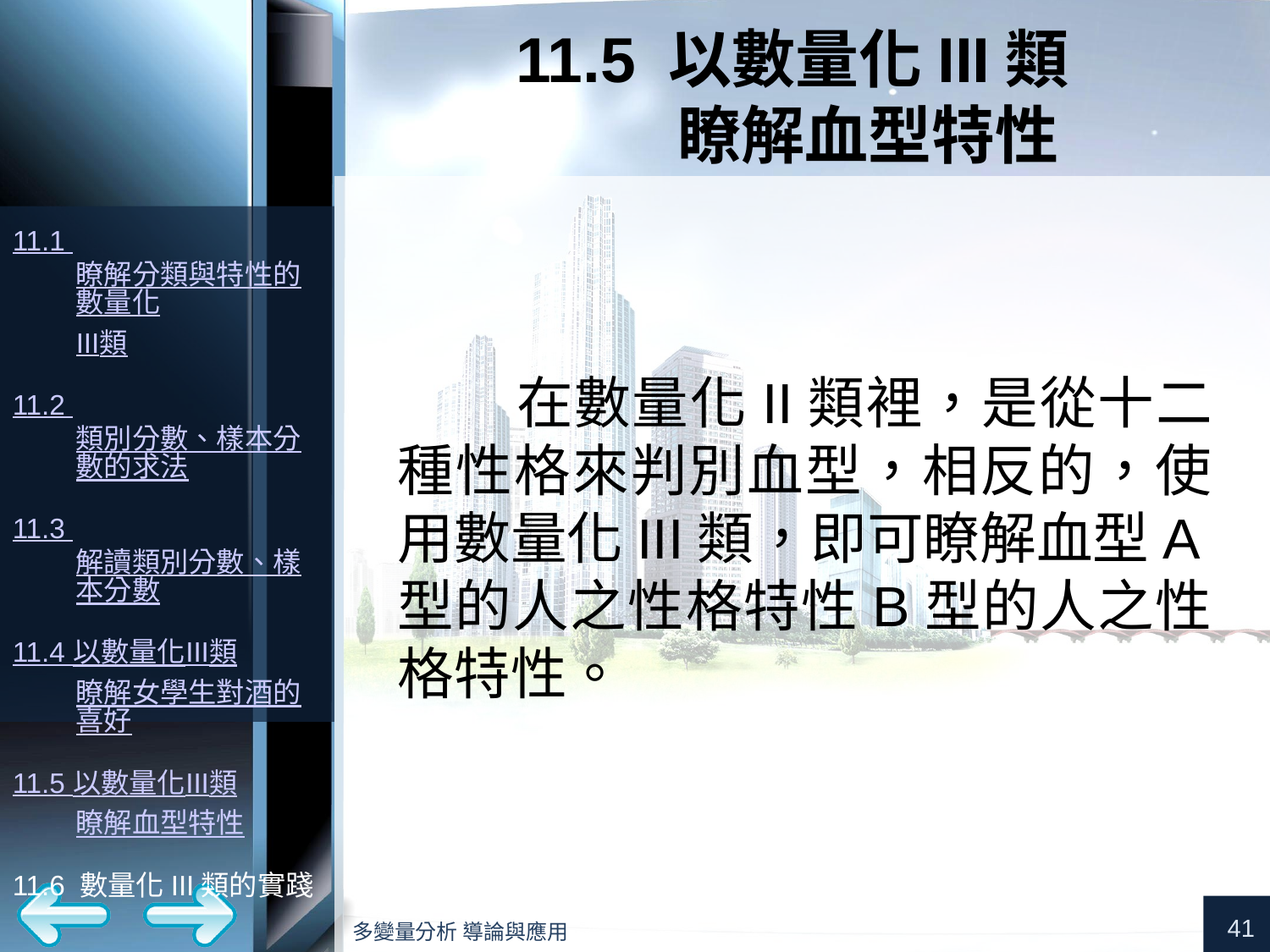

# 11.5 以數量化III類 瞭解血型特性
在數量化II類裡，是從十二種性格來判別血型，相反的，使用數量化III類，即可瞭解血型A型的人之性格特性B型的人之性格特性。
41
多變量分析 導論與應用